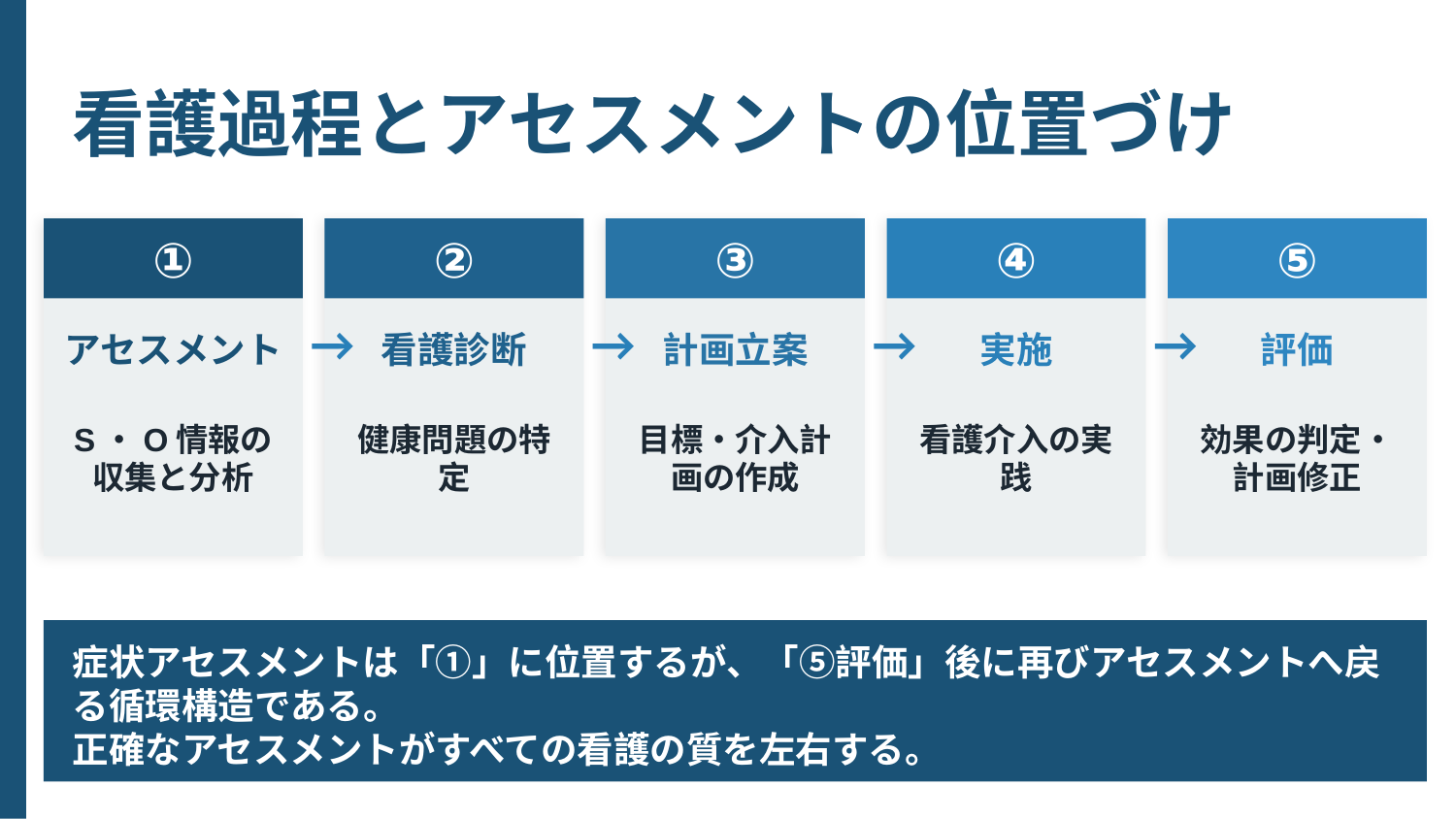

看護過程とアセスメントの位置づけ

①

②

③

④

⑤
→
→
→
→
アセスメント
看護診断
計画立案
実施
評価
S・O情報の収集と分析
健康問題の特定
目標・介入計画の作成
看護介入の実践
効果の判定・計画修正

症状アセスメントは「①」に位置するが、「⑤評価」後に再びアセスメントへ戻る循環構造である。
正確なアセスメントがすべての看護の質を左右する。